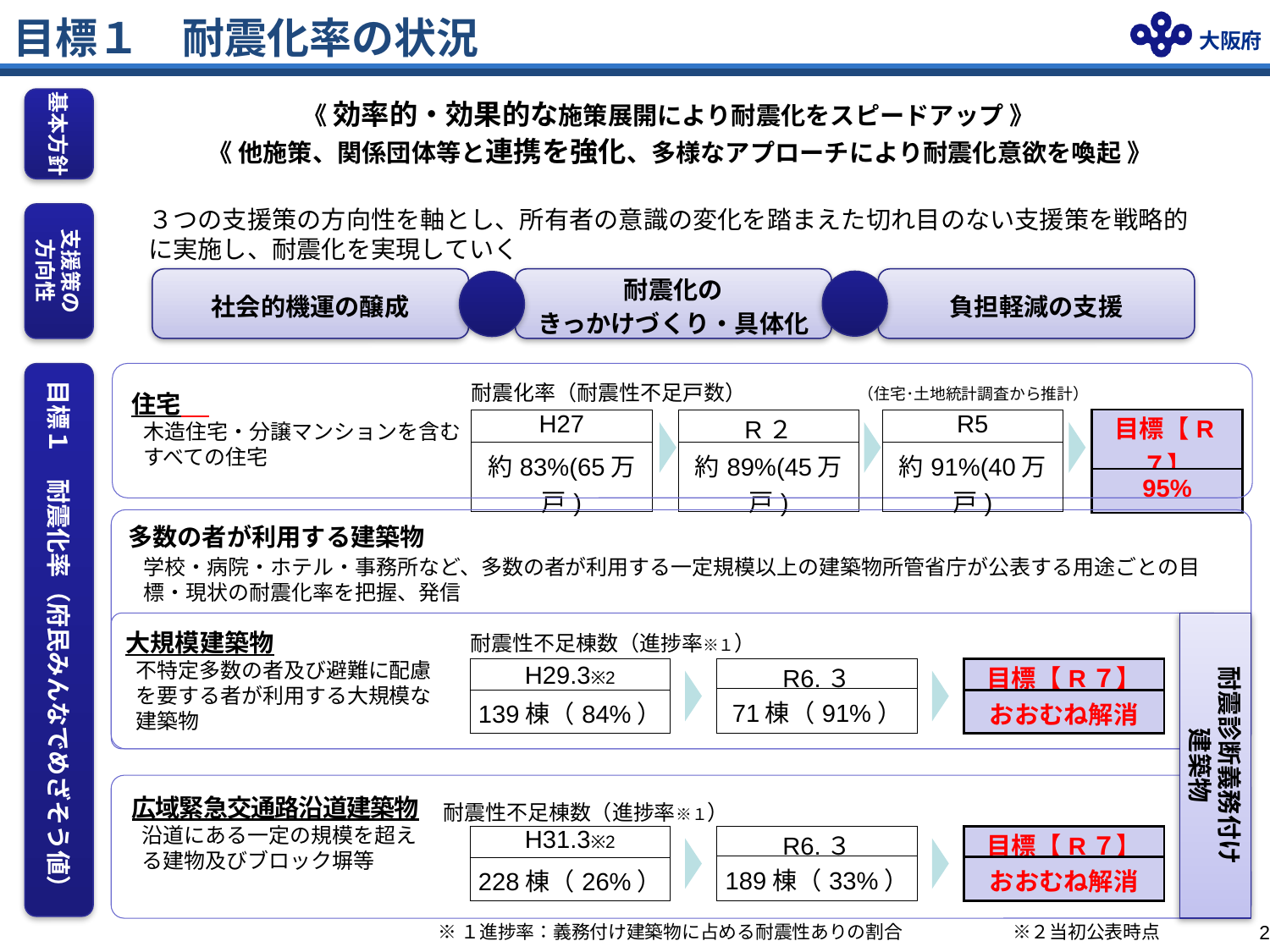

# 目標１　耐震化率の状況
基本方針
《 効率的・効果的な施策展開により耐震化をスピードアップ 》
 《 他施策、関係団体等と連携を強化、多様なアプローチにより耐震化意欲を喚起 》
支援策の
方向性
３つの支援策の方向性を軸とし、所有者の意識の変化を踏まえた切れ目のない支援策を戦略的に実施し、耐震化を実現していく
社会的機運の醸成
耐震化の
きっかけづくり・具体化
負担軽減の支援

目標１　耐震化率（府民みんなでめざそう値）
（住宅･土地統計調査から推計）
耐震化率（耐震性不足戸数）
住宅
木造住宅・分譲マンションを含む
すべての住宅
| 目標【R７】 |
| --- |
| 95% |
| H27 |
| --- |
| 約83%(65万戸) |
| R２ |
| --- |
| 約89%(45万戸) |
| R5 |
| --- |
| 約91%(40万戸) |

多数の者が利用する建築物
学校・病院・ホテル・事務所など、多数の者が利用する一定規模以上の建築物所管省庁が公表する用途ごとの目標・現状の耐震化率を把握、発信
耐震診断義務付け
建築物

大規模建築物
不特定多数の者及び避難に配慮を要する者が利用する大規模な建築物
耐震性不足棟数（進捗率※１）
| H29.3※2 |
| --- |
| 139棟（84%） |
| R6.３ |
| --- |
| 71棟（91%） |
| 目標【R７】 |
| --- |
| おおむね解消 |

広域緊急交通路沿道建築物
沿道にある一定の規模を超える建物及びブロック塀等
耐震性不足棟数（進捗率※１）
| H31.3※2 |
| --- |
| 228棟（26%） |
| R6.３ |
| --- |
| 189棟（33%） |
| 目標【R７】 |
| --- |
| おおむね解消 |

2
2
※１進捗率：義務付け建築物に占める耐震性ありの割合　　　　　　※２当初公表時点